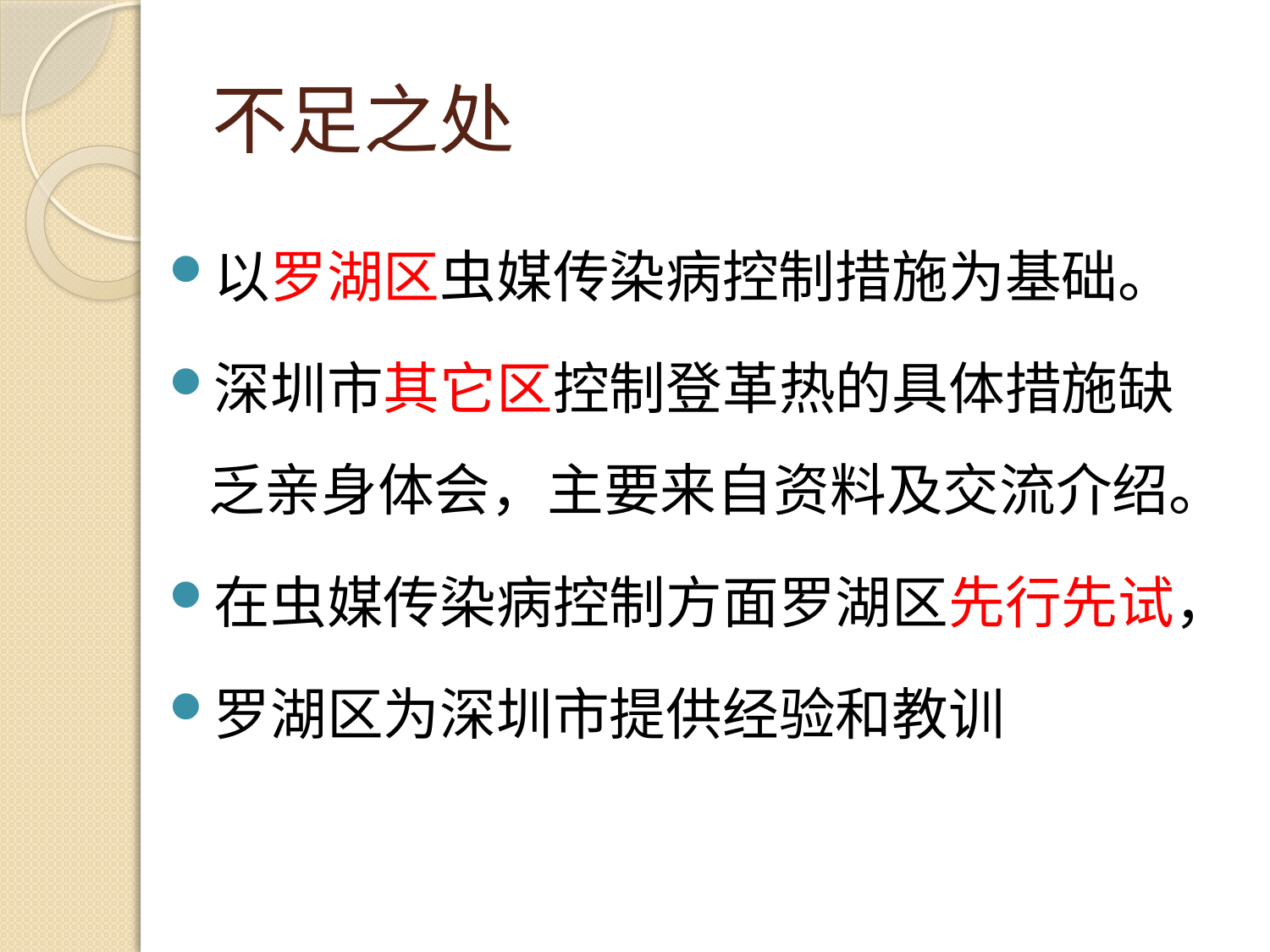

# 不足之处
以罗湖区虫媒传染病控制措施为基础。
深圳市其它区控制登革热的具体措施缺乏亲身体会，主要来自资料及交流介绍。
在虫媒传染病控制方面罗湖区先行先试，
罗湖区为深圳市提供经验和教训